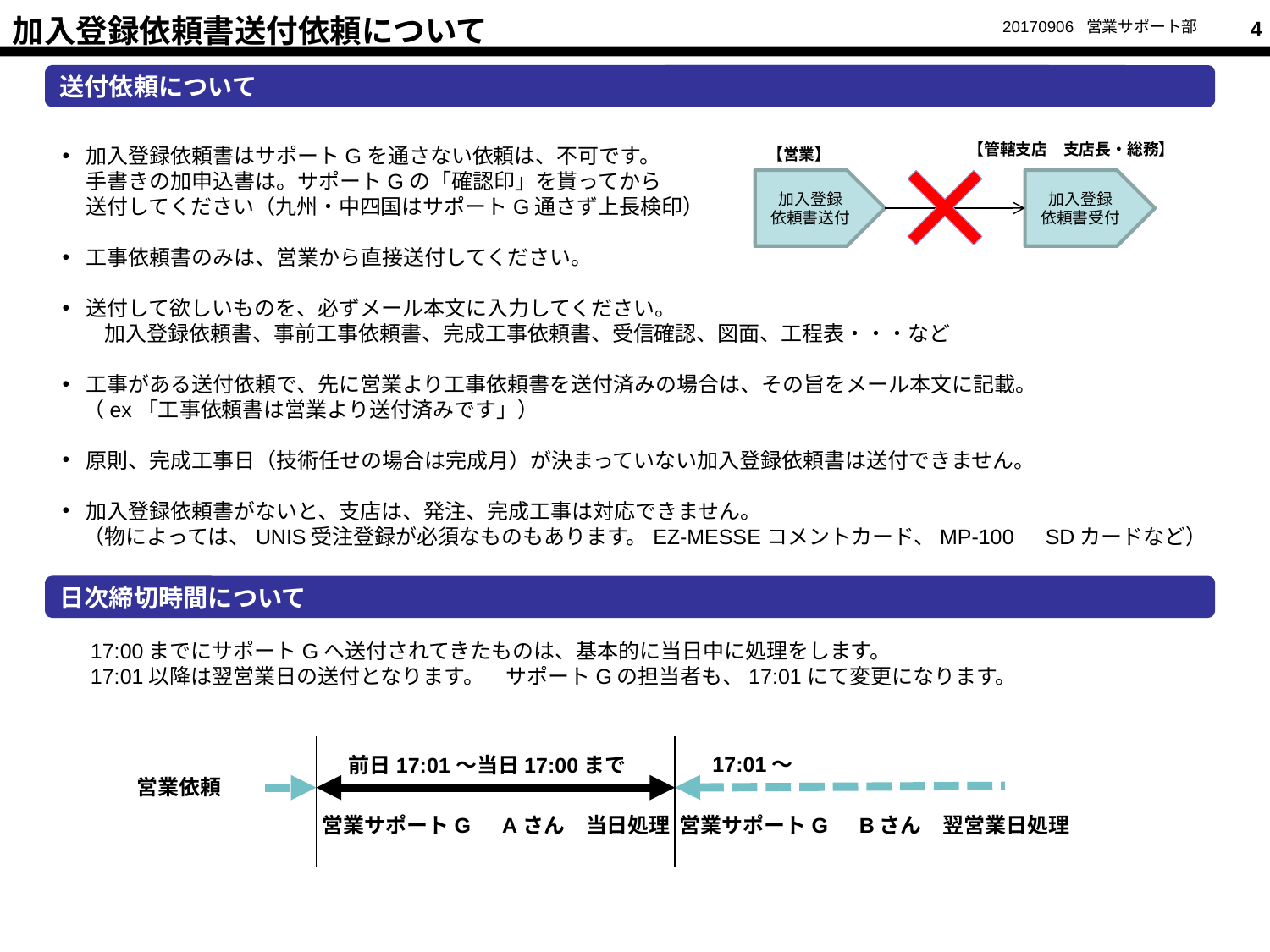

加入登録依頼書送付依頼について
4
送付依頼について

【管轄支店　支店長・総務】
加入登録依頼書はサポートGを通さない依頼は、不可です。
手書きの加申込書は。サポートGの「確認印」を貰ってから
送付してください（九州・中四国はサポートG通さず上長検印）

工事依頼書のみは、営業から直接送付してください。

送付して欲しいものを、必ずメール本文に入力してください。
　　加入登録依頼書、事前工事依頼書、完成工事依頼書、受信確認、図面、工程表・・・など

工事がある送付依頼で、先に営業より工事依頼書を送付済みの場合は、その旨をメール本文に記載。
　（ex「工事依頼書は営業より送付済みです」）

原則、完成工事日（技術任せの場合は完成月）が決まっていない加入登録依頼書は送付できません。

加入登録依頼書がないと、支店は、発注、完成工事は対応できません。
　（物によっては、UNIS受注登録が必須なものもあります。EZ-MESSEコメントカード、MP-100　SDカードなど）
【営業】

加入登録
依頼書送付
加入登録
依頼書受付
日次締切時間について
　17:00までにサポートGへ送付されてきたものは、基本的に当日中に処理をします。
　17:01以降は翌営業日の送付となります。　サポートGの担当者も、17:01にて変更になります。
17:01～
前日17:01～当日17:00まで
営業依頼
営業サポートG　Aさん　当日処理
営業サポートG　Bさん　翌営業日処理